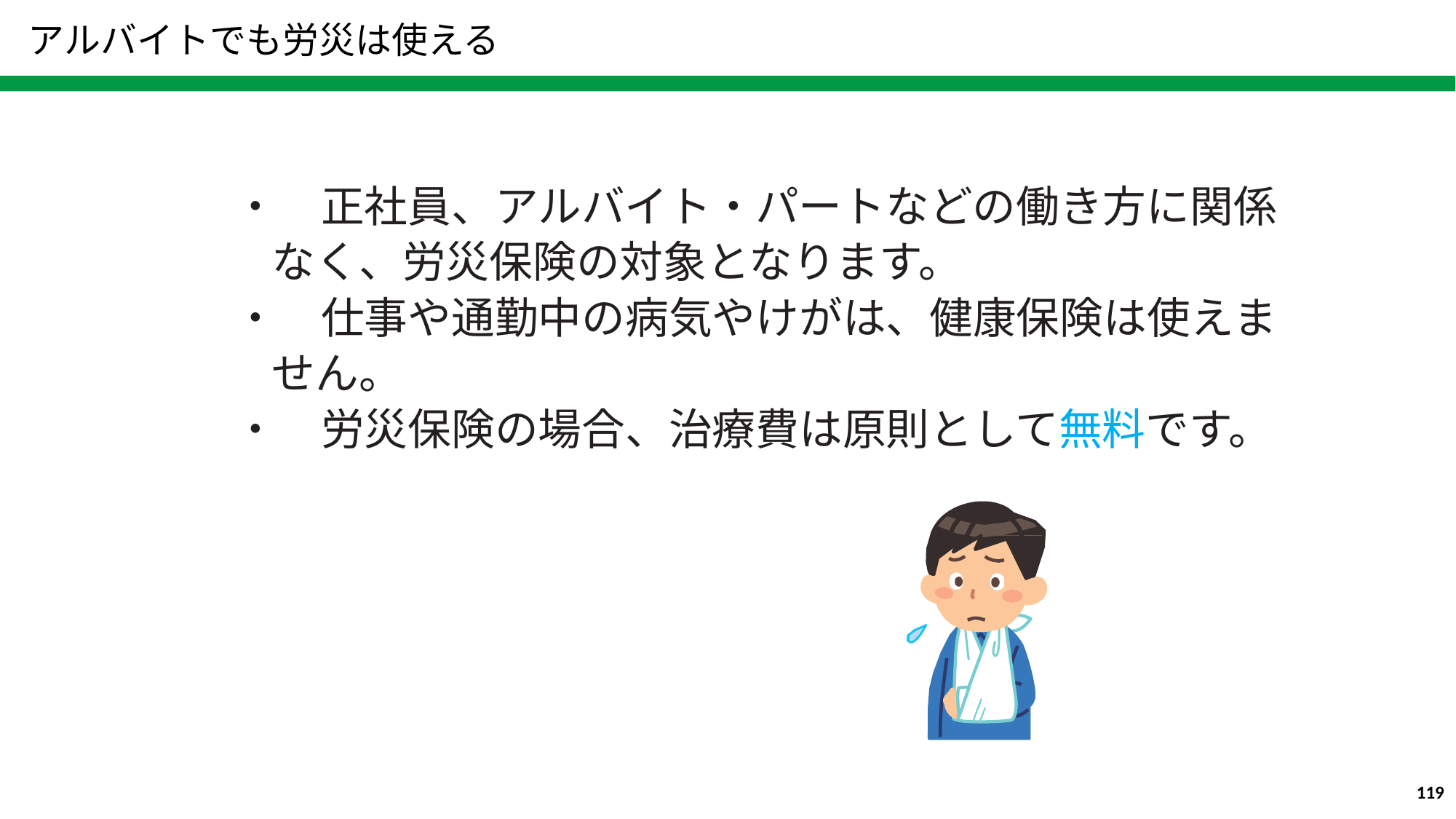

アルバイトでも労災は使える

・　正社員、アルバイト・パートなどの働き方に関係なく、労災保険の対象となります。
・　仕事や通勤中の病気やけがは、健康保険は使えません。
・　労災保険の場合、治療費は原則として無料です。

119